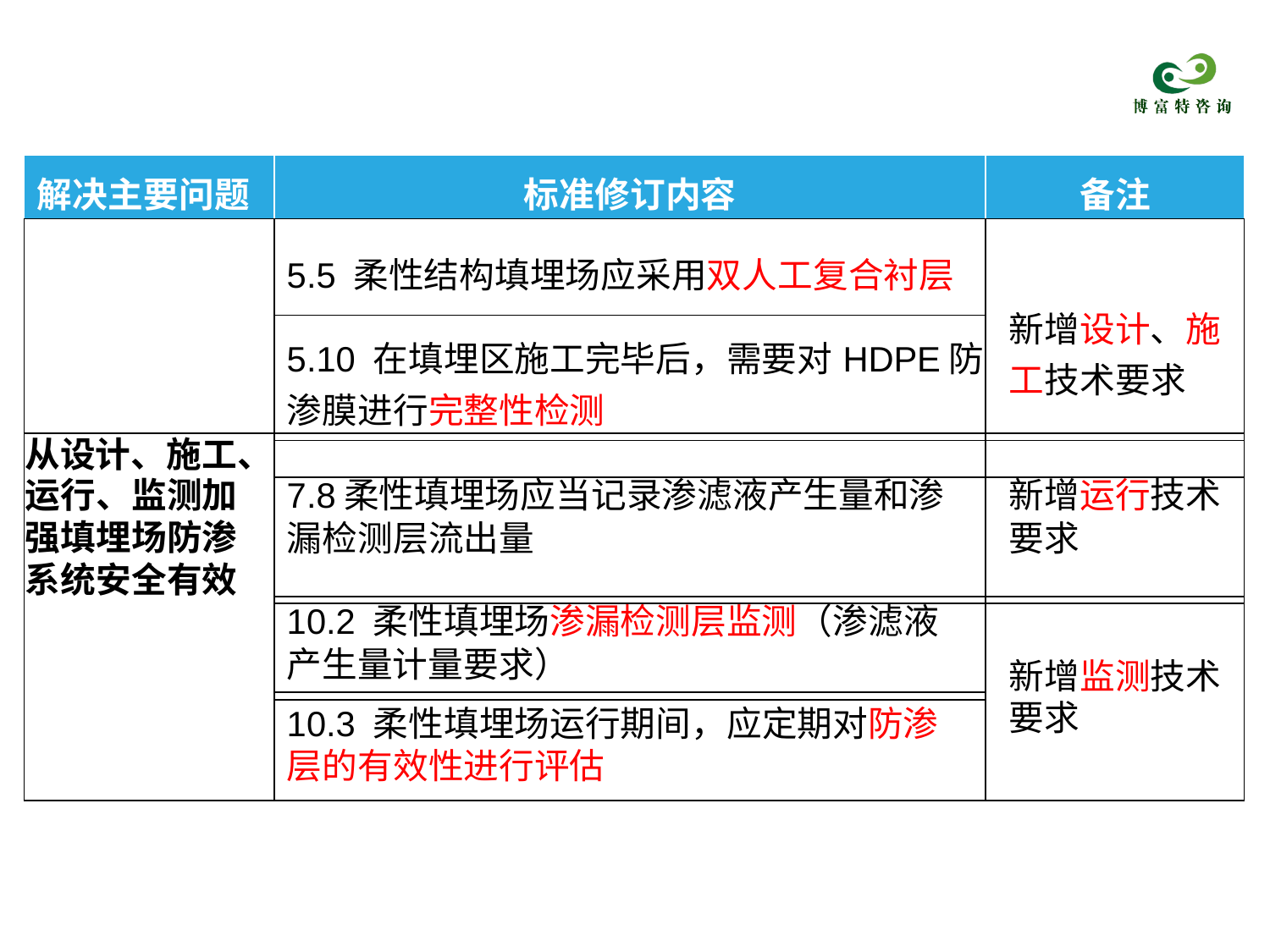

| 解决主要问题 | 标准修订内容 | 备注 |
| --- | --- | --- |
|  | 5.5 柔性结构填埋场应采用双人工复合衬层 | 新增设计、施 工技术要求 |
|  | 5.10 在填埋区施工完毕后，需要对HDPE防 渗膜进行完整性检测 |  |
| 从设计、施工、 |  |  |
|  |  |  |
| 运行、监测加 | 7.8柔性填埋场应当记录渗滤液产生量和渗 | 新增运行技术 |
| 强填埋场防渗 | 漏检测层流出量 | 要求 |
| 系统安全有效 |  |  |
|  |  |  |
|  | 10.2 柔性填埋场渗漏检测层监测（渗滤液 |  |
|  | 产生量计量要求） | 新增监测技术 |
|  |  |  |
|  | 10.3 柔性填埋场运行期间，应定期对防渗 | 要求 |
|  | 层的有效性进行评估 |  |